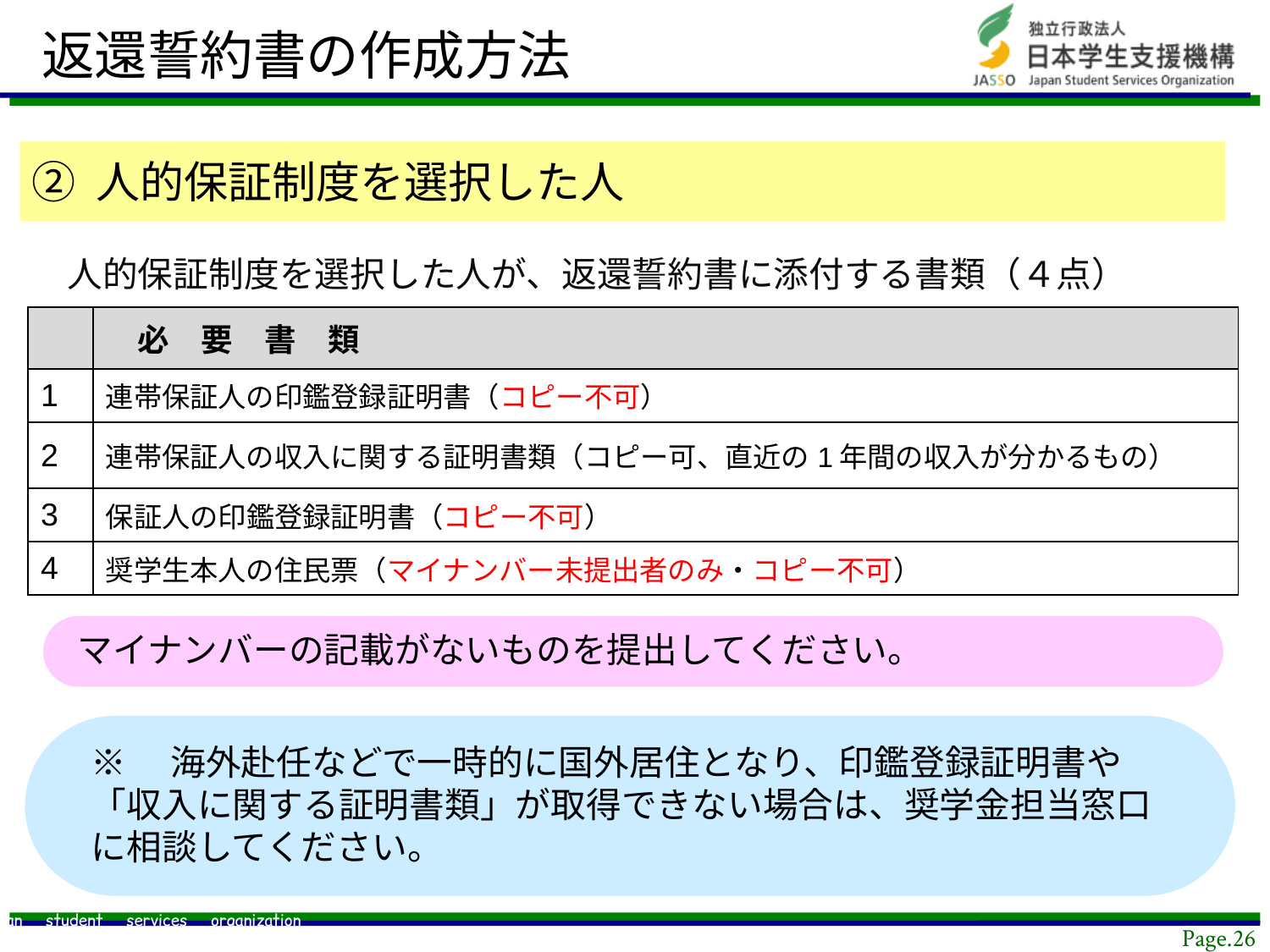

返還誓約書の作成方法
② 人的保証制度を選択した人
人的保証制度を選択した人が、返還誓約書に添付する書類（４点）
|  | 必　要　書　類 |
| --- | --- |
| 1 | 連帯保証人の印鑑登録証明書（コピー不可） |
| 2 | 連帯保証人の収入に関する証明書類（コピー可、直近の1年間の収入が分かるもの） |
| 3 | 保証人の印鑑登録証明書（コピー不可） |
| 4 | 奨学生本人の住民票（マイナンバー未提出者のみ・コピー不可） |

マイナンバーの記載がないものを提出してください。

※　海外赴任などで一時的に国外居住となり、印鑑登録証明書や「収入に関する証明書類」が取得できない場合は、奨学金担当窓口に相談してください。